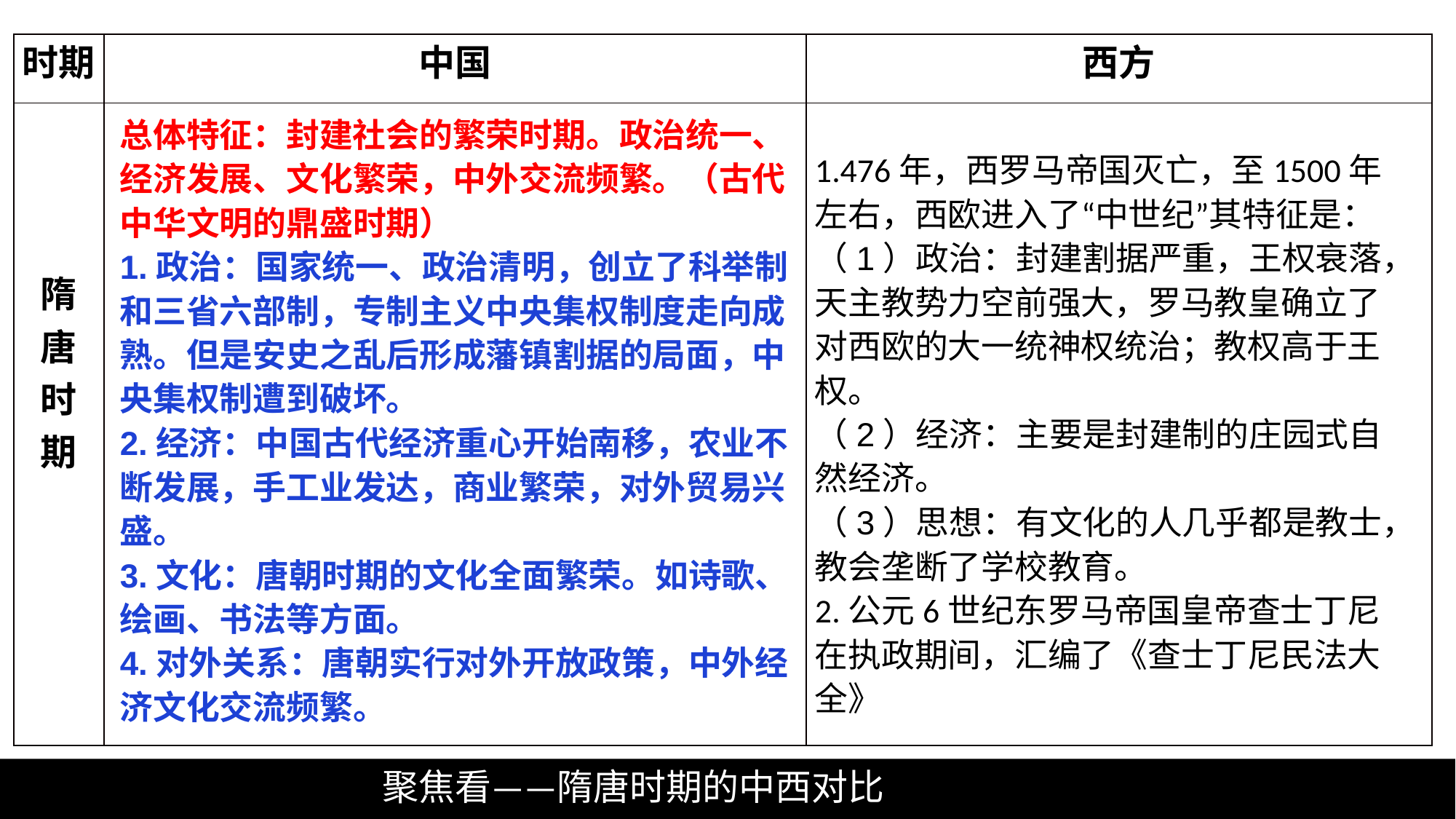

| 时期 | 中国 | 西方 |
| --- | --- | --- |
| 隋 唐 时 期 |  |  |
总体特征：封建社会的繁荣时期。政治统一、经济发展、文化繁荣，中外交流频繁。（古代中华文明的鼎盛时期）
1.政治：国家统一、政治清明，创立了科举制和三省六部制，专制主义中央集权制度走向成熟。但是安史之乱后形成藩镇割据的局面，中央集权制遭到破坏。
2.经济：中国古代经济重心开始南移，农业不断发展，手工业发达，商业繁荣，对外贸易兴盛。
3.文化：唐朝时期的文化全面繁荣。如诗歌、绘画、书法等方面。
4.对外关系：唐朝实行对外开放政策，中外经济文化交流频繁。
1.476年，西罗马帝国灭亡，至1500年左右，西欧进入了“中世纪”其特征是：
（1）政治：封建割据严重，王权衰落，天主教势力空前强大，罗马教皇确立了对西欧的大一统神权统治；教权高于王权。
（2）经济：主要是封建制的庄园式自然经济。
（3）思想：有文化的人几乎都是教士，教会垄断了学校教育。
2.公元6世纪东罗马帝国皇帝查士丁尼在执政期间，汇编了《查士丁尼民法大全》
                                                           聚焦看——隋唐时期的中西对比